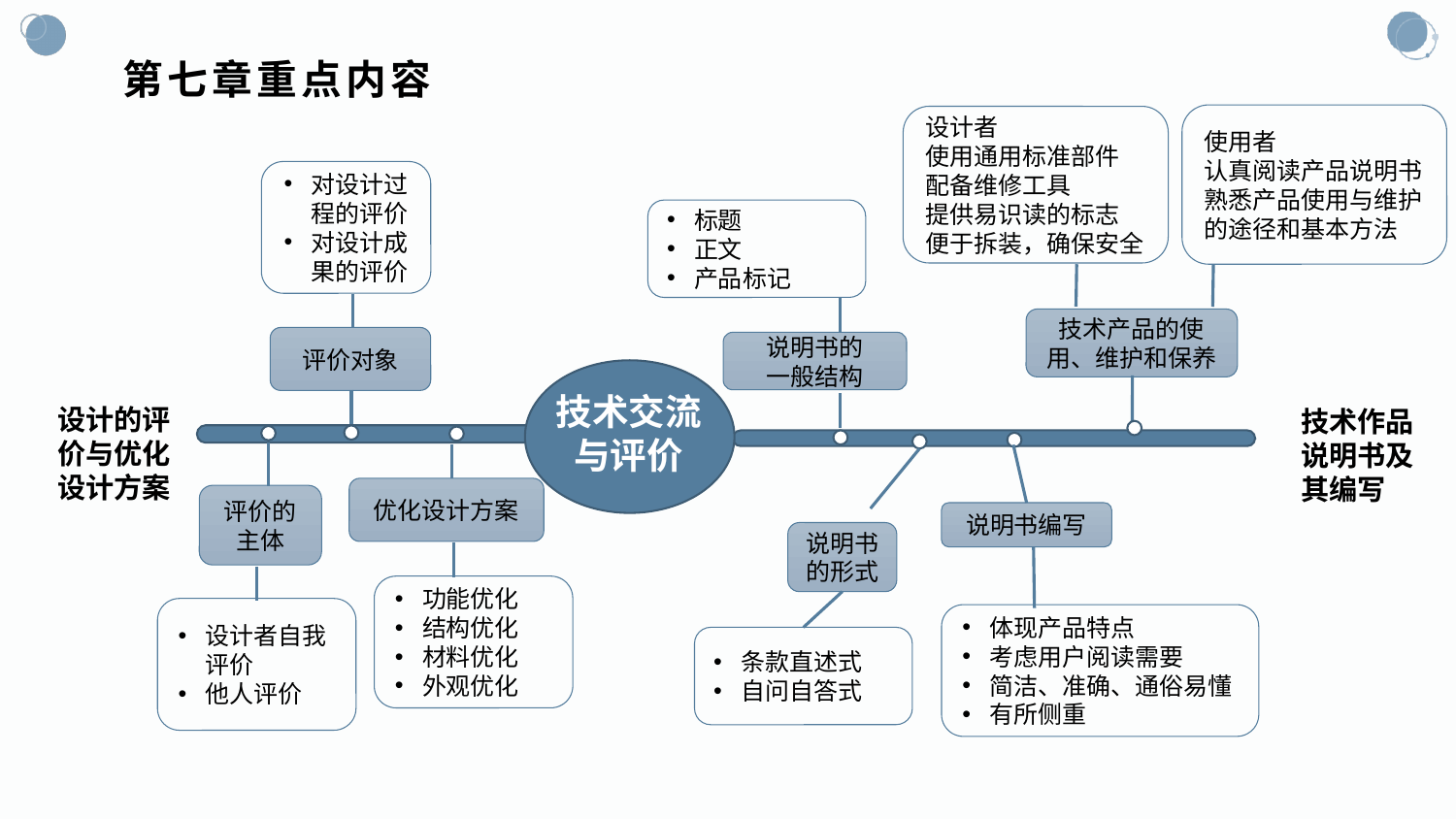

# 第七章重点内容
使用者
认真阅读产品说明书
熟悉产品使用与维护的途径和基本方法
设计者
使用通用标准部件
配备维修工具
提供易识读的标志
便于拆装，确保安全
技术产品的使用、维护和保养

对设计过程的评价
对设计成果的评价
评价对象
标题
正文
产品标记
说明书的
一般结构

技术交流与评价
设计的评价与优化设计方案
技术作品说明书及其编写

说明书编写
体现产品特点
考虑用户阅读需要
简洁、准确、通俗易懂
有所侧重

评价的主体
优化设计方案
功能优化
结构优化
材料优化
外观优化
说明书的形式
条款直述式
自问自答式
设计者自我评价
他人评价